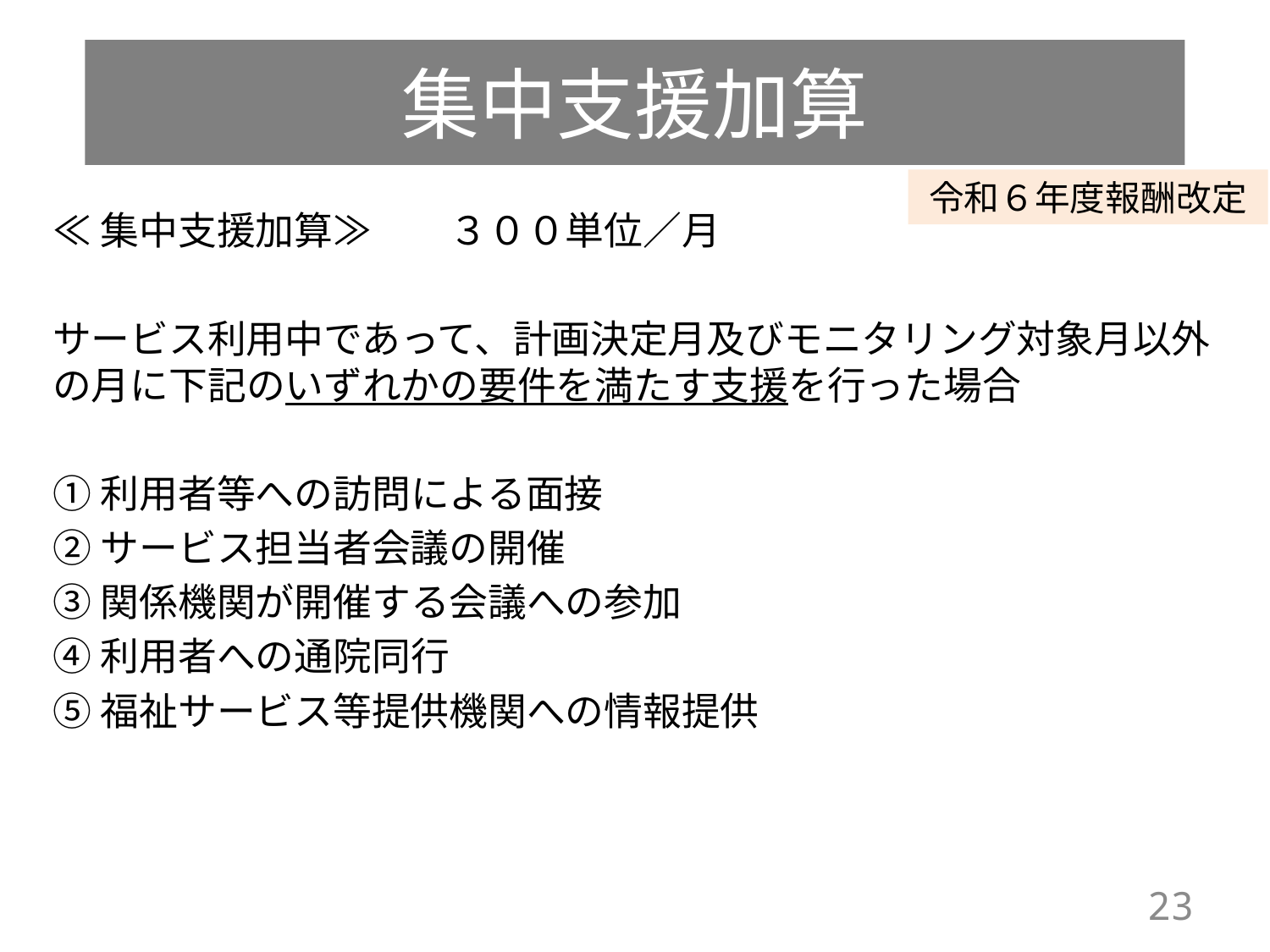

#
集中支援加算
令和６年度報酬改定
≪集中支援加算≫　　３００単位／月

サービス利用中であって、計画決定月及びモニタリング対象月以外の月に下記のいずれかの要件を満たす支援を行った場合

①利用者等への訪問による面接
②サービス担当者会議の開催
③関係機関が開催する会議への参加
④利用者への通院同行
⑤福祉サービス等提供機関への情報提供

23